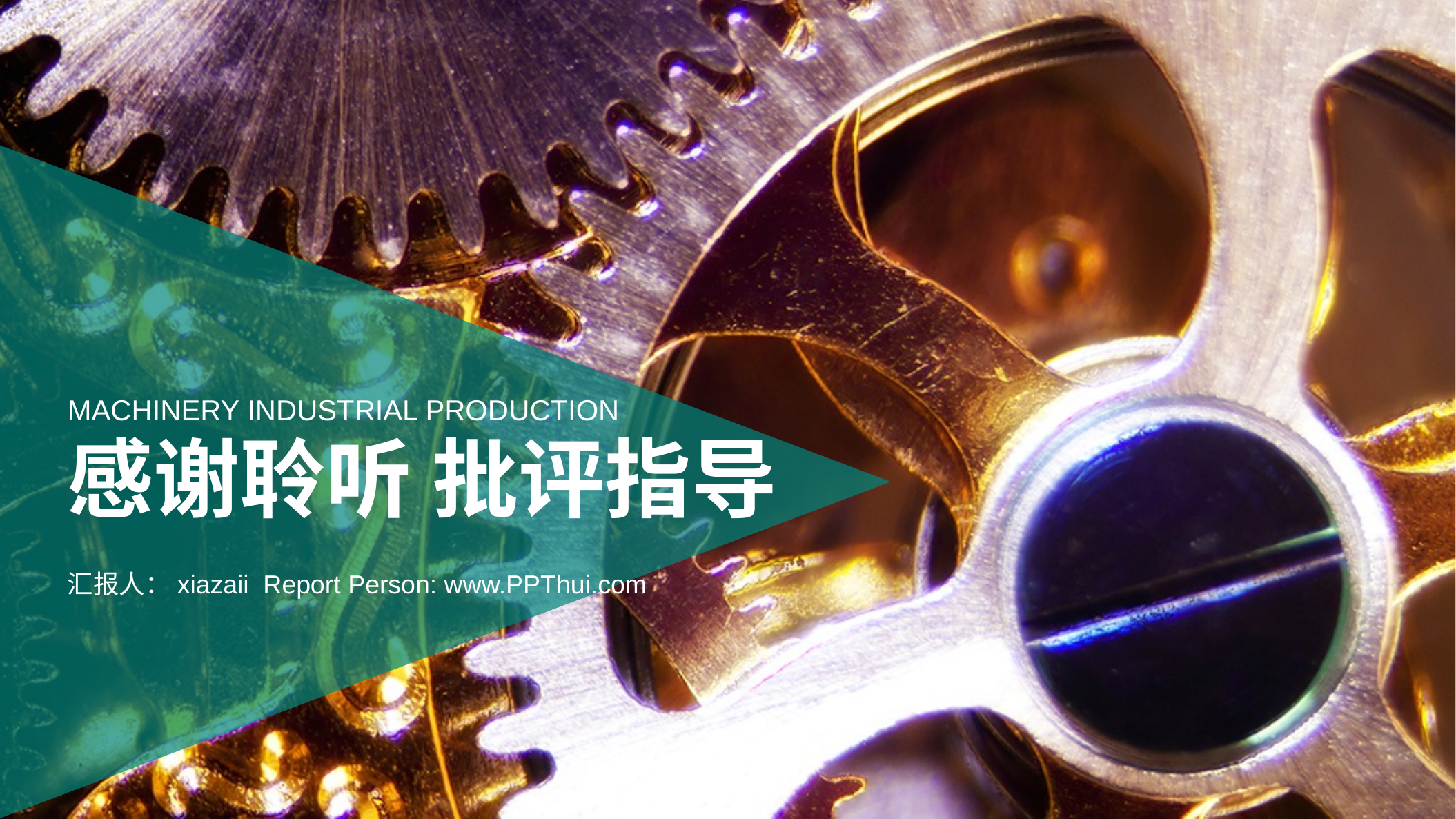

MACHINERY INDUSTRIAL PRODUCTION
感谢聆听 批评指导
汇报人：xiazaii  Report Person: www.PPThui.com